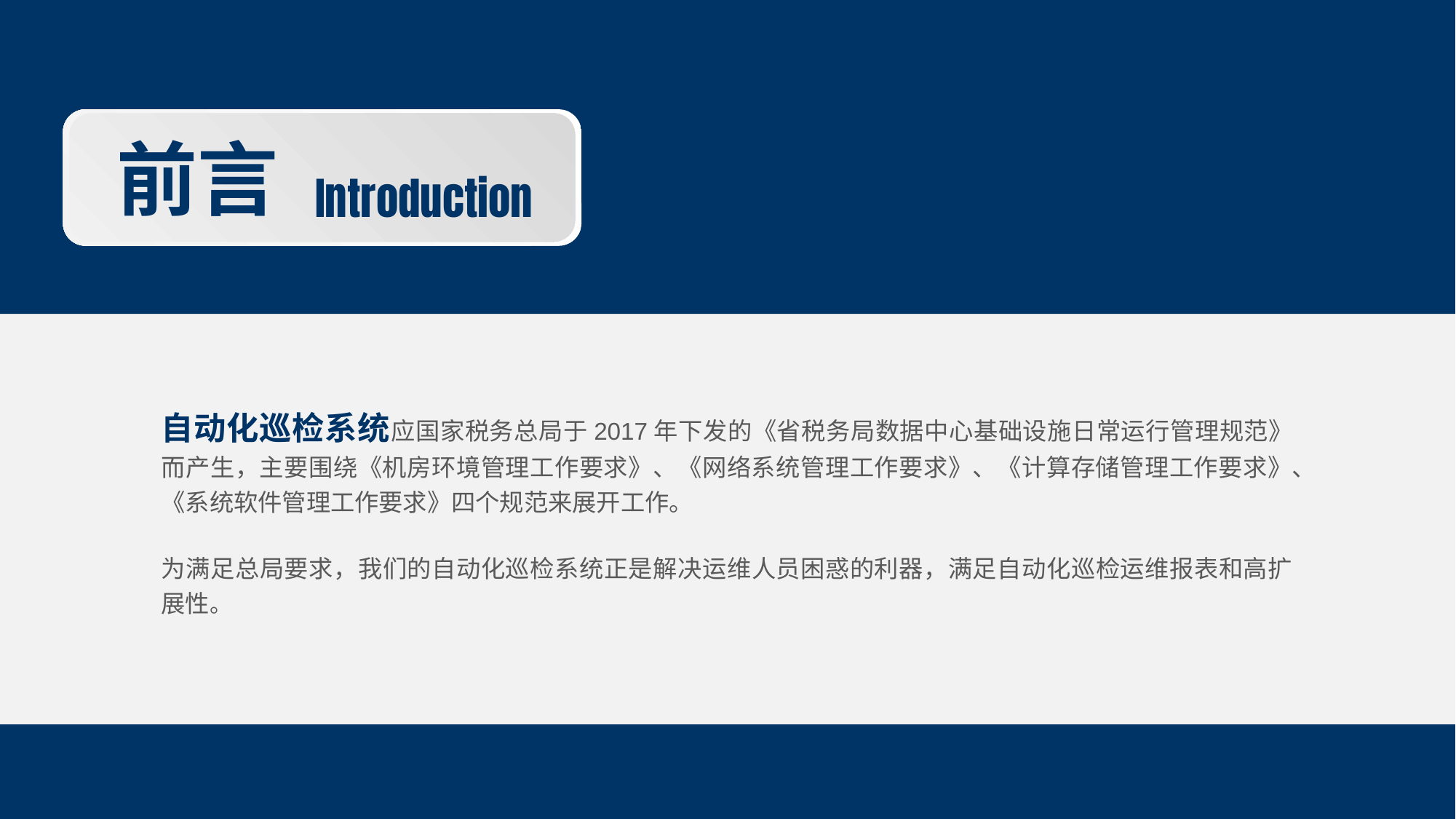

前言
Introduction
自动化巡检系统应国家税务总局于2017年下发的《省税务局数据中心基础设施日常运行管理规范》而产生，主要围绕《机房环境管理工作要求》、《网络系统管理工作要求》、《计算存储管理工作要求》、《系统软件管理工作要求》四个规范来展开工作。

为满足总局要求，我们的自动化巡检系统正是解决运维人员困惑的利器，满足自动化巡检运维报表和高扩展性。